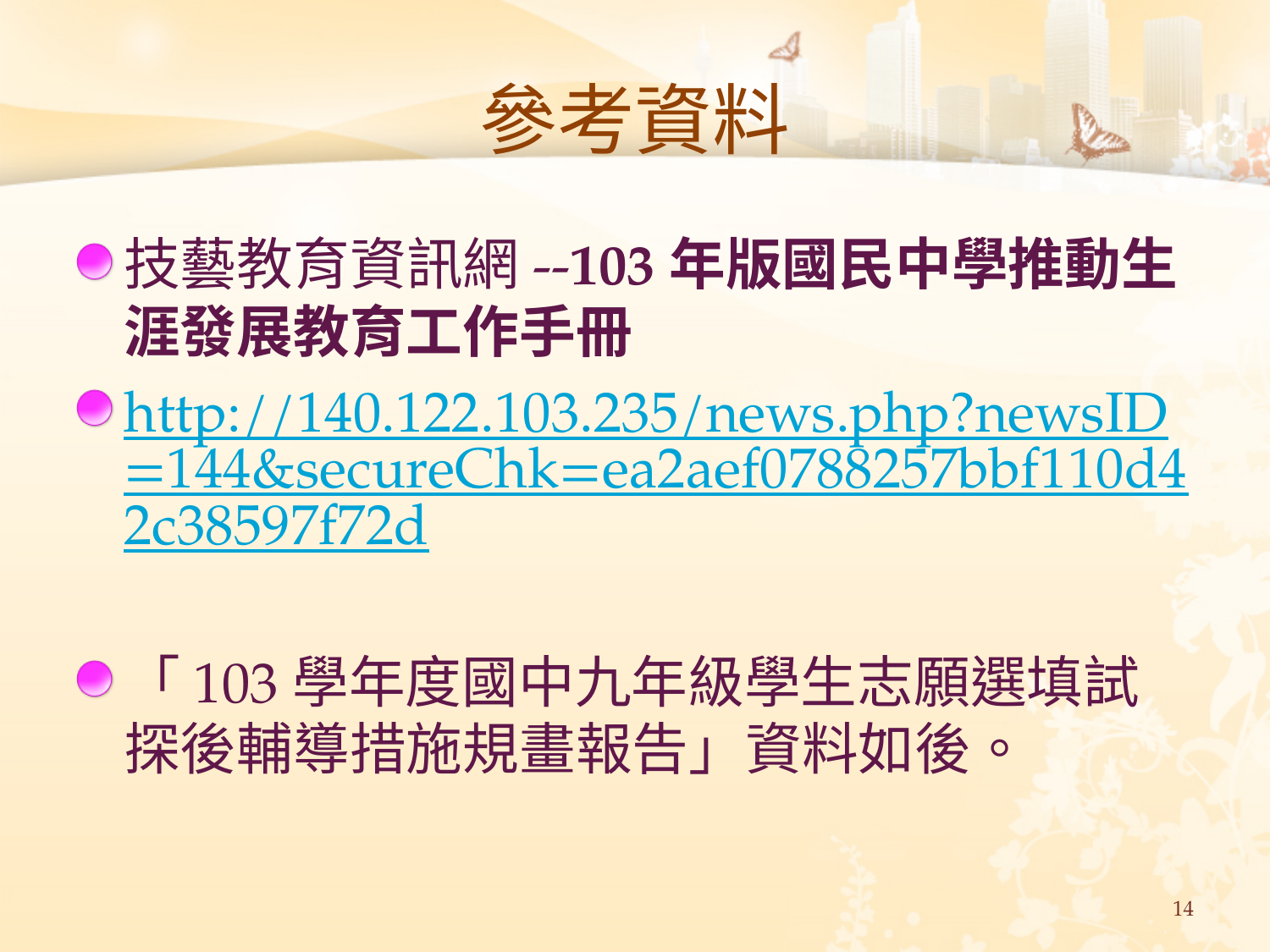

# 參考資料
技藝教育資訊網--103年版國民中學推動生涯發展教育工作手冊
http://140.122.103.235/news.php?newsID=144&secureChk=ea2aef0788257bbf110d42c38597f72d

「103學年度國中九年級學生志願選填試探後輔導措施規畫報告」資料如後。
14